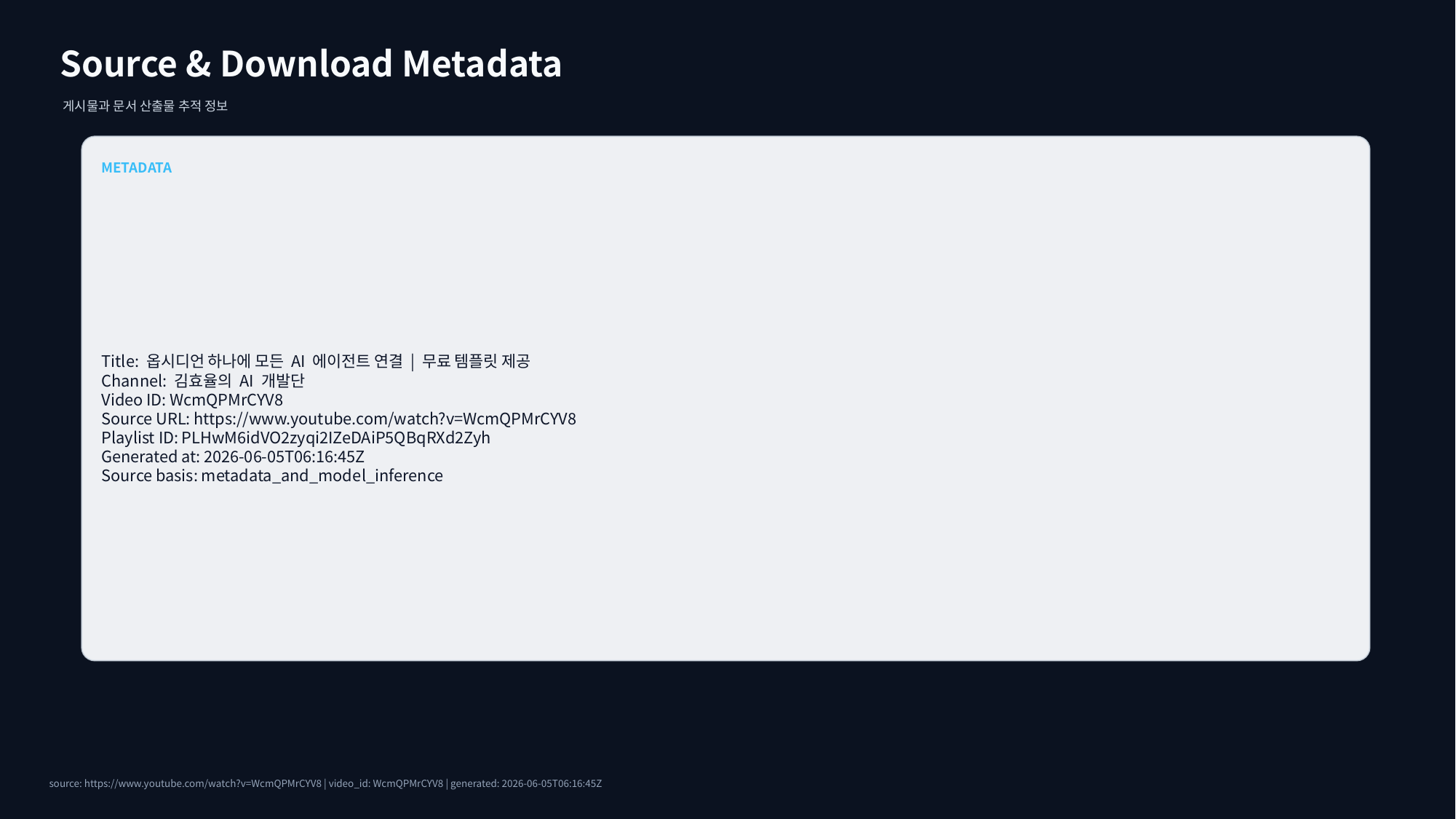

Source & Download Metadata
게시물과 문서 산출물 추적 정보

METADATA
Title: 옵시디언 하나에 모든 AI 에이전트 연결 | 무료 템플릿 제공
Channel: 김효율의 AI 개발단
Video ID: WcmQPMrCYV8
Source URL: https://www.youtube.com/watch?v=WcmQPMrCYV8
Playlist ID: PLHwM6idVO2zyqi2IZeDAiP5QBqRXd2Zyh
Generated at: 2026-06-05T06:16:45Z
Source basis: metadata_and_model_inference
source: https://www.youtube.com/watch?v=WcmQPMrCYV8 | video_id: WcmQPMrCYV8 | generated: 2026-06-05T06:16:45Z